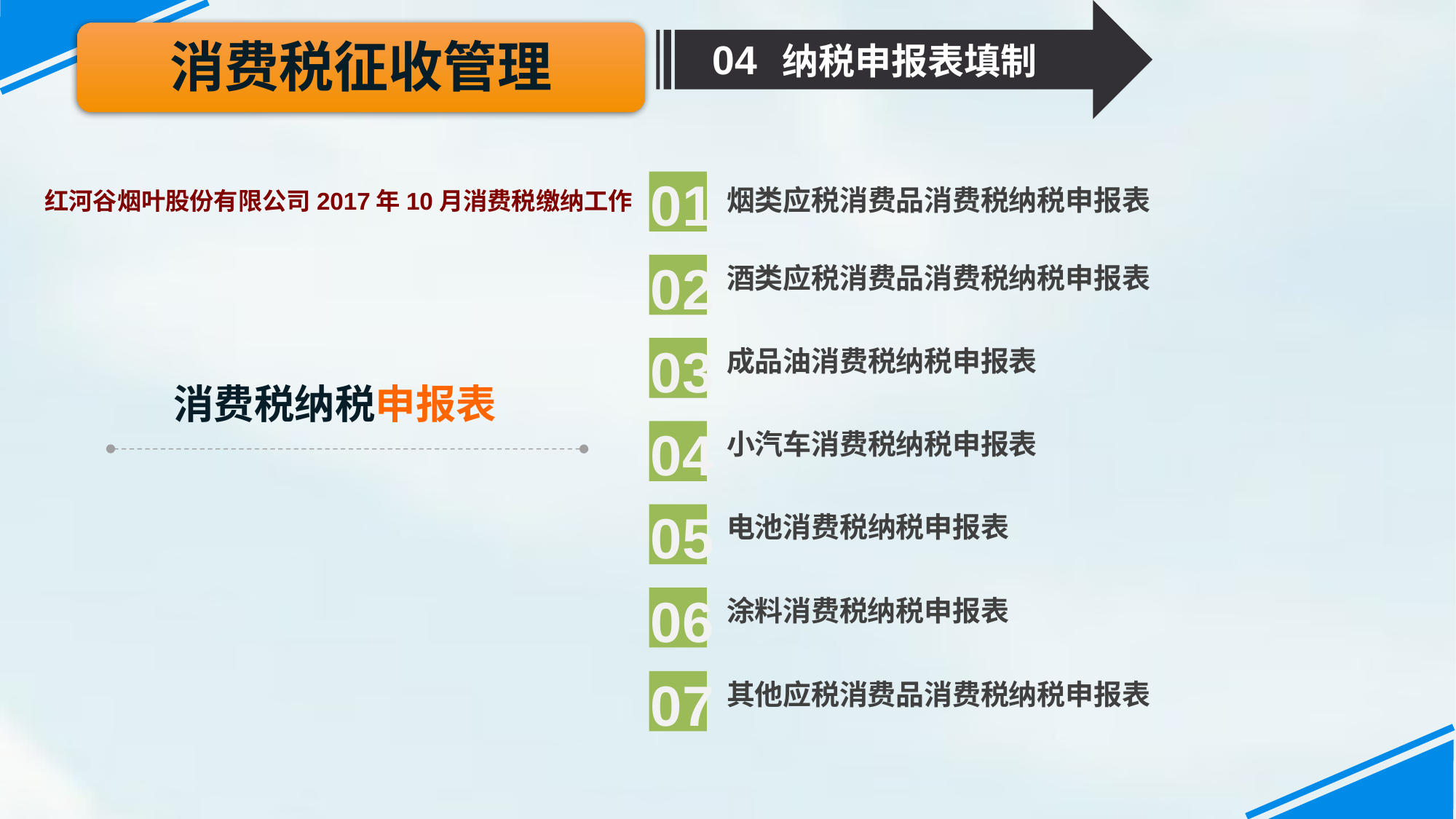

04 纳税申报表填制
消费税征收管理
01

烟类应税消费品消费税纳税申报表
红河谷烟叶股份有限公司2017年10月消费税缴纳工作
02

酒类应税消费品消费税纳税申报表
03

成品油消费税纳税申报表
消费税纳税申报表
04

小汽车消费税纳税申报表
05

电池消费税纳税申报表
06

涂料消费税纳税申报表
07

其他应税消费品消费税纳税申报表